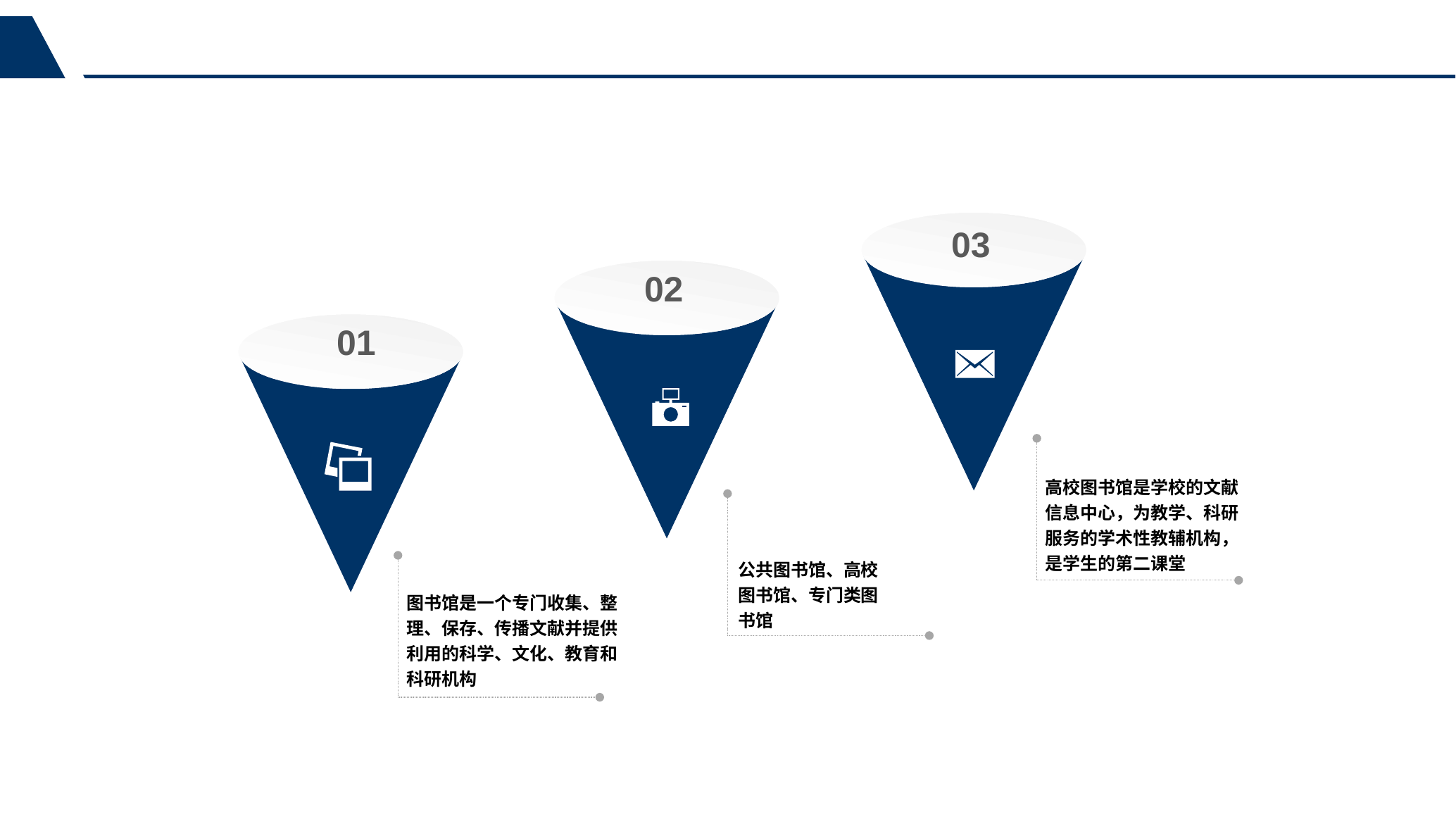

03

02

01

高校图书馆是学校的文献信息中心，为教学、科研服务的学术性教辅机构，是学生的第二课堂
公共图书馆、高校图书馆、专门类图书馆
图书馆是一个专门收集、整理、保存、传播文献并提供利用的科学、文化、教育和科研机构